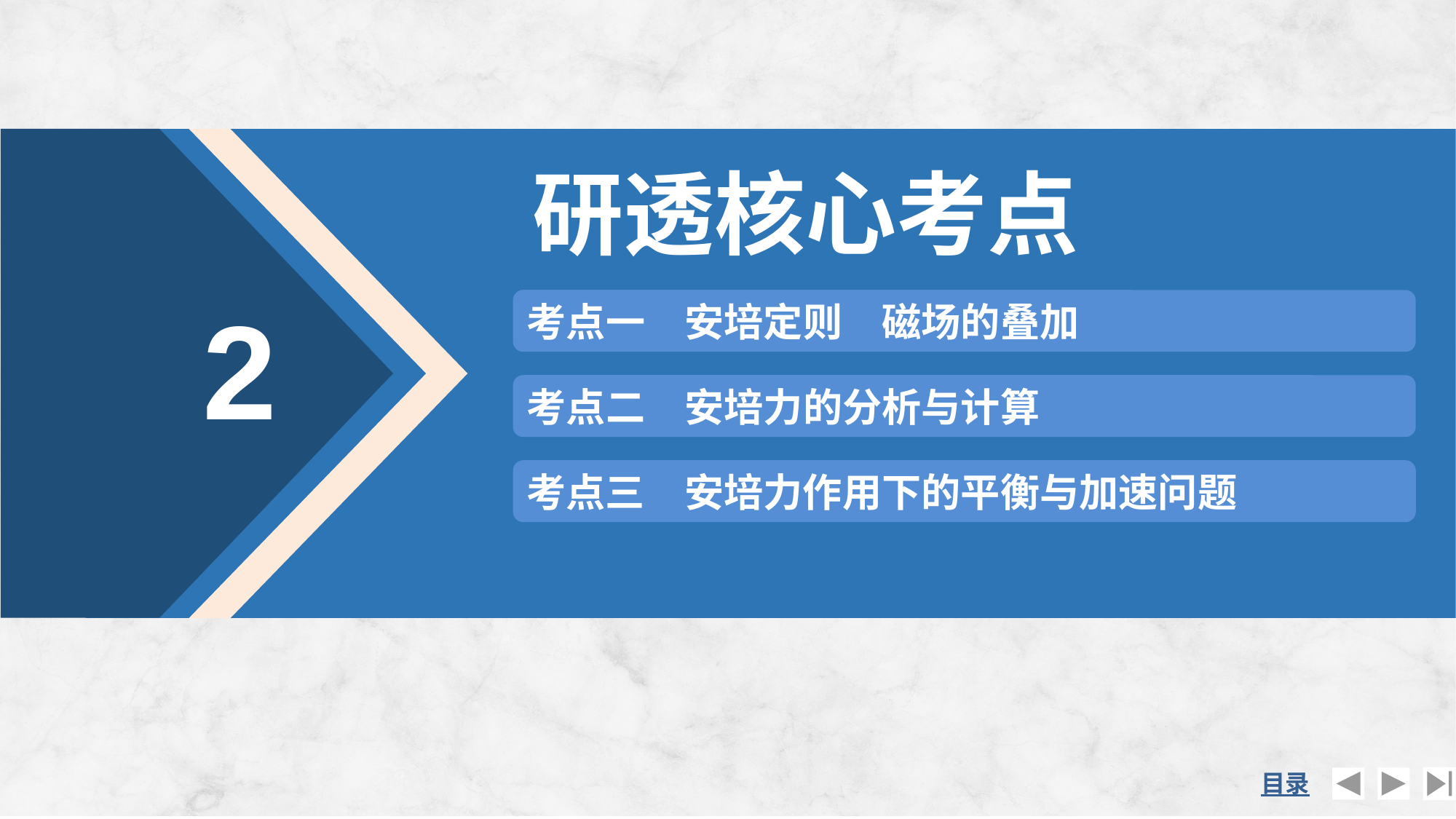

研透核心考点
2
考点一　安培定则　磁场的叠加
考点二　安培力的分析与计算
考点三　安培力作用下的平衡与加速问题